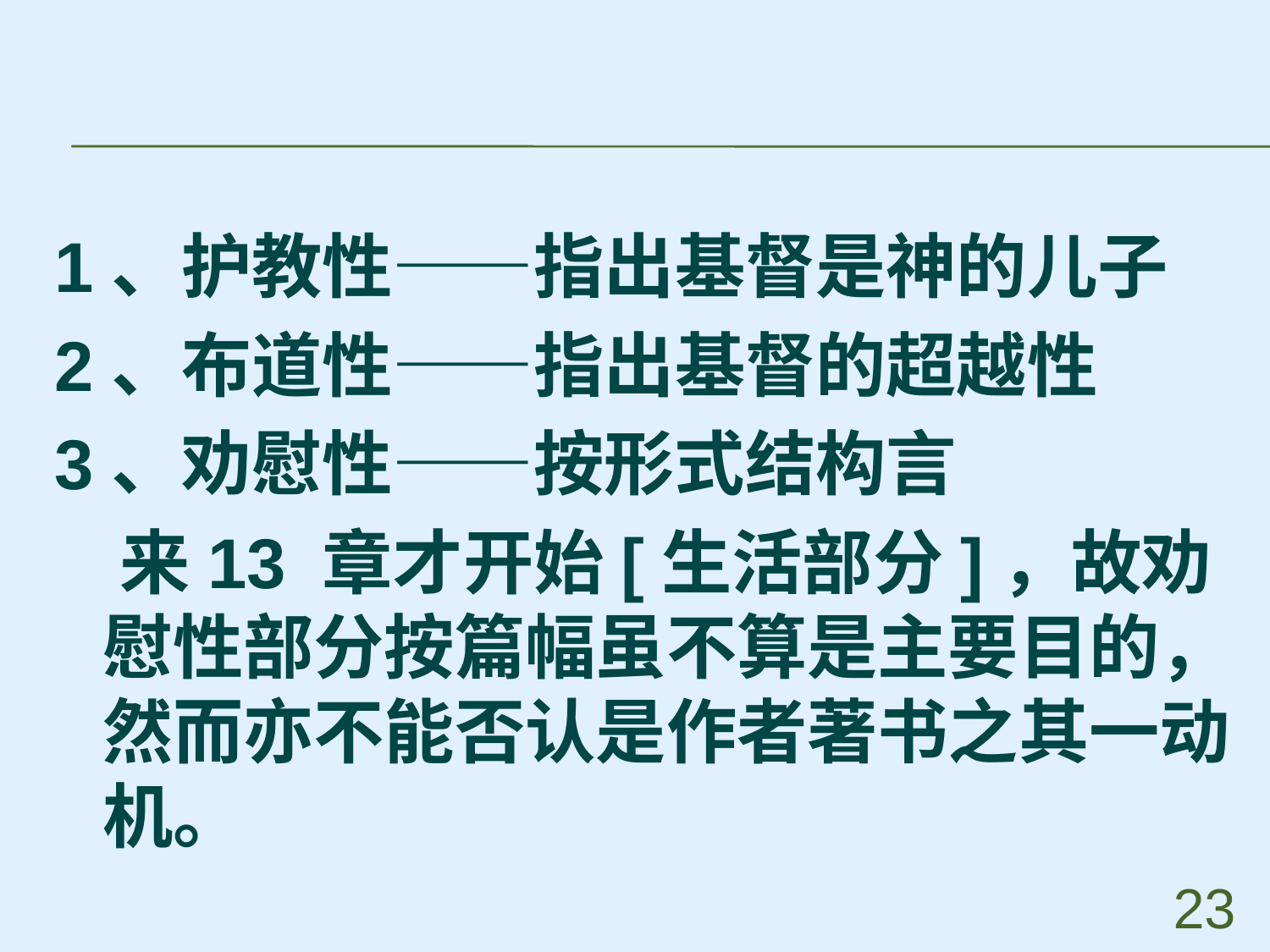

#
1、护教性——指出基督是神的儿子
2、布道性——指出基督的超越性
3、劝慰性——按形式结构言
   来13 章才开始[生活部分]，故劝慰性部分按篇幅虽不算是主要目的，然而亦不能否认是作者著书之其一动机。

23